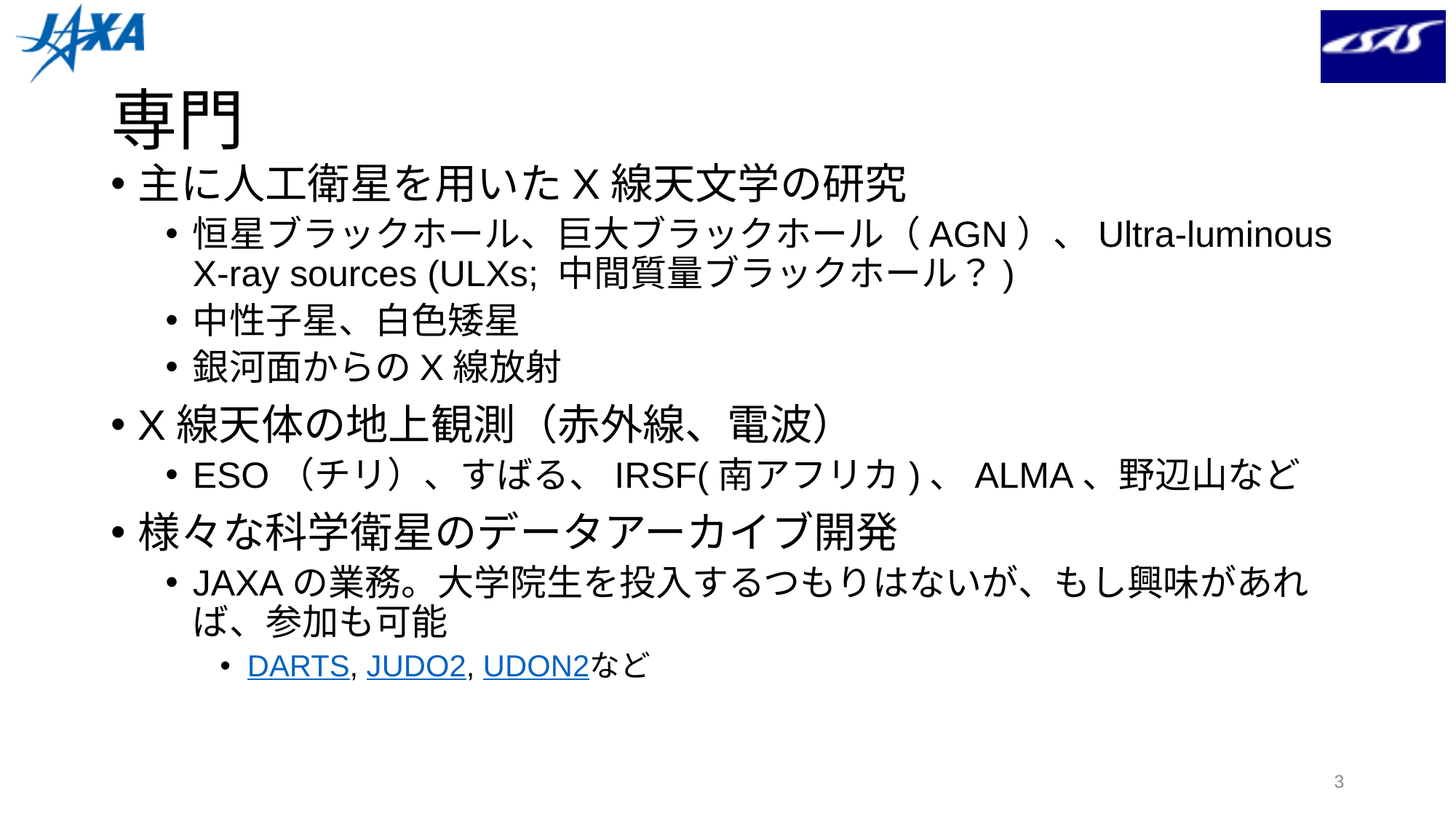

# 専門
主に人工衛星を用いたX線天文学の研究
恒星ブラックホール、巨大ブラックホール（AGN）、Ultra-luminous X-ray sources (ULXs; 中間質量ブラックホール？)
中性子星、白色矮星
銀河面からのX線放射
X線天体の地上観測（赤外線、電波）
ESO（チリ）、すばる、IRSF(南アフリカ)、ALMA、野辺山など
様々な科学衛星のデータアーカイブ開発
JAXAの業務。大学院生を投入するつもりはないが、もし興味があれば、参加も可能
DARTS, JUDO2, UDON2など
3